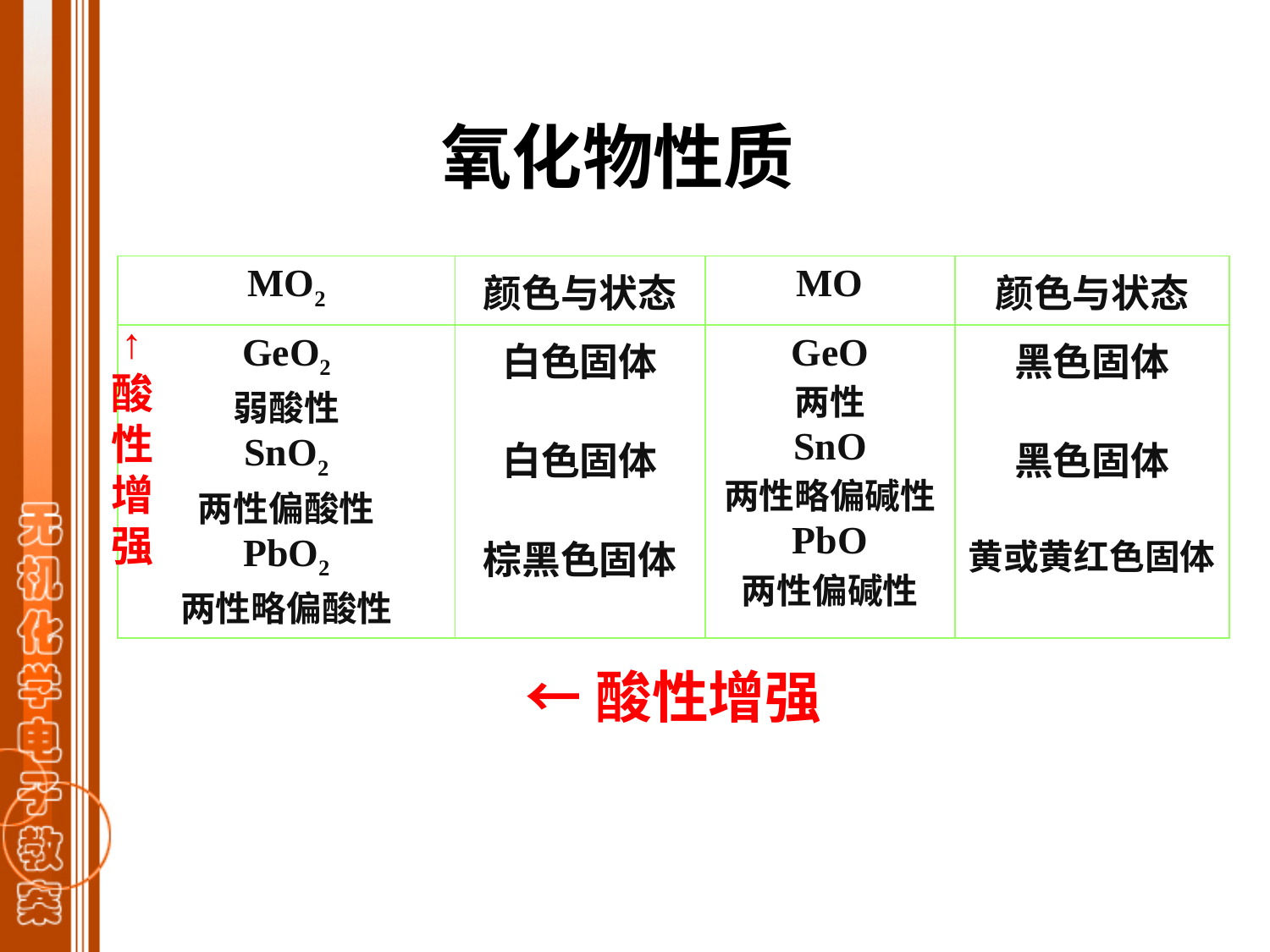

氧化物性质
| MO2 | 颜色与状态 | MO | 颜色与状态 |
| --- | --- | --- | --- |
| GeO2 弱酸性 SnO2 两性偏酸性 PbO2 两性略偏酸性 | 白色固体 白色固体 棕黑色固体 | GeO 两性 SnO 两性略偏碱性 PbO 两性偏碱性 | 黑色固体 黑色固体 黄或黄红色固体 |
↑
酸性增强
←酸性增强